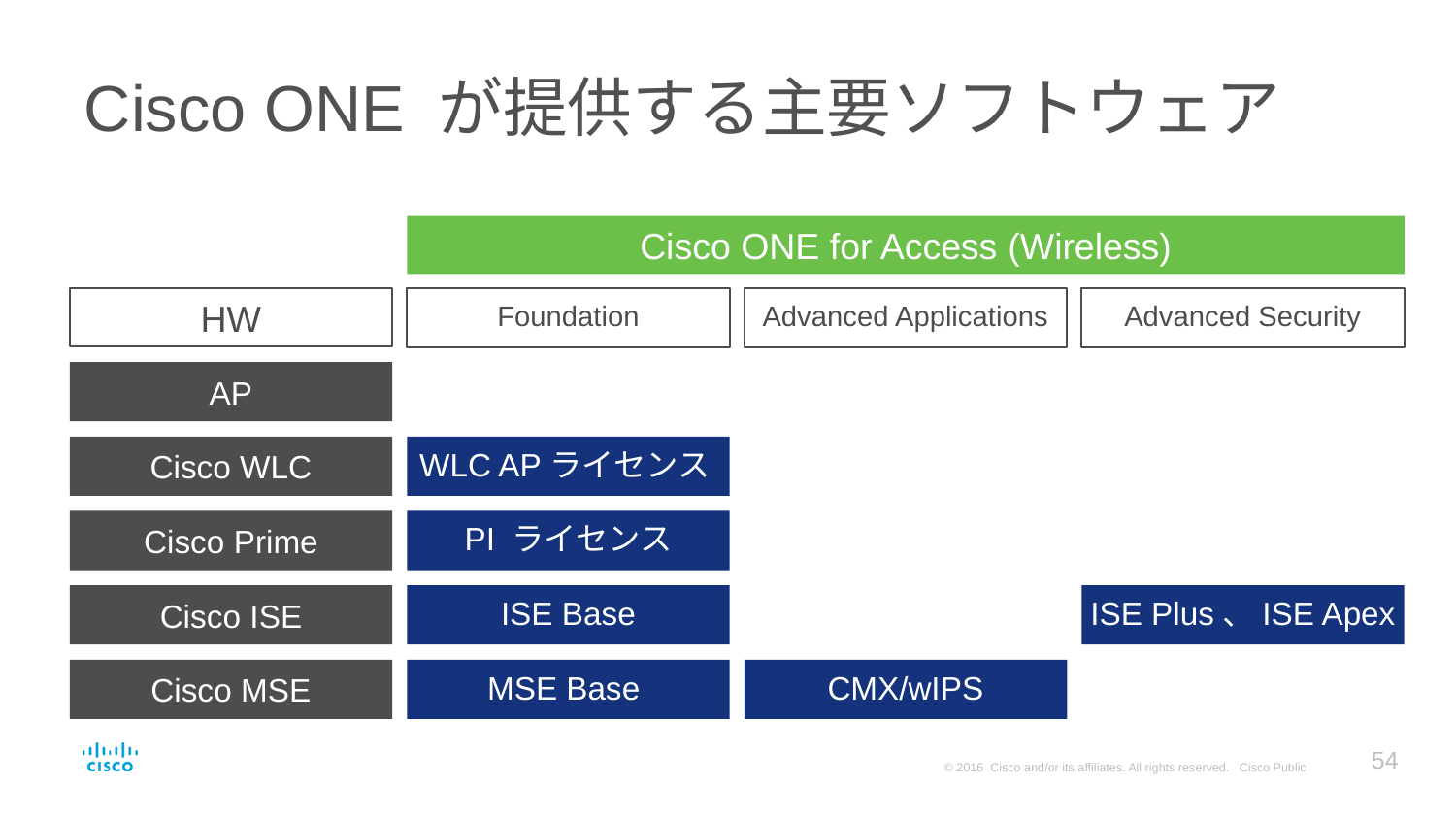

# Cisco ONE が提供する主要ソフトウェア
Cisco ONE for Access (Wireless)
HW
Foundation
Advanced Applications
Advanced Security
AP
Cisco WLC
WLC APライセンス
Cisco Prime
PI ライセンス
Cisco ISE
ISE Base
ISE Plus、ISE Apex
Cisco MSE
MSE Base
CMX/wIPS